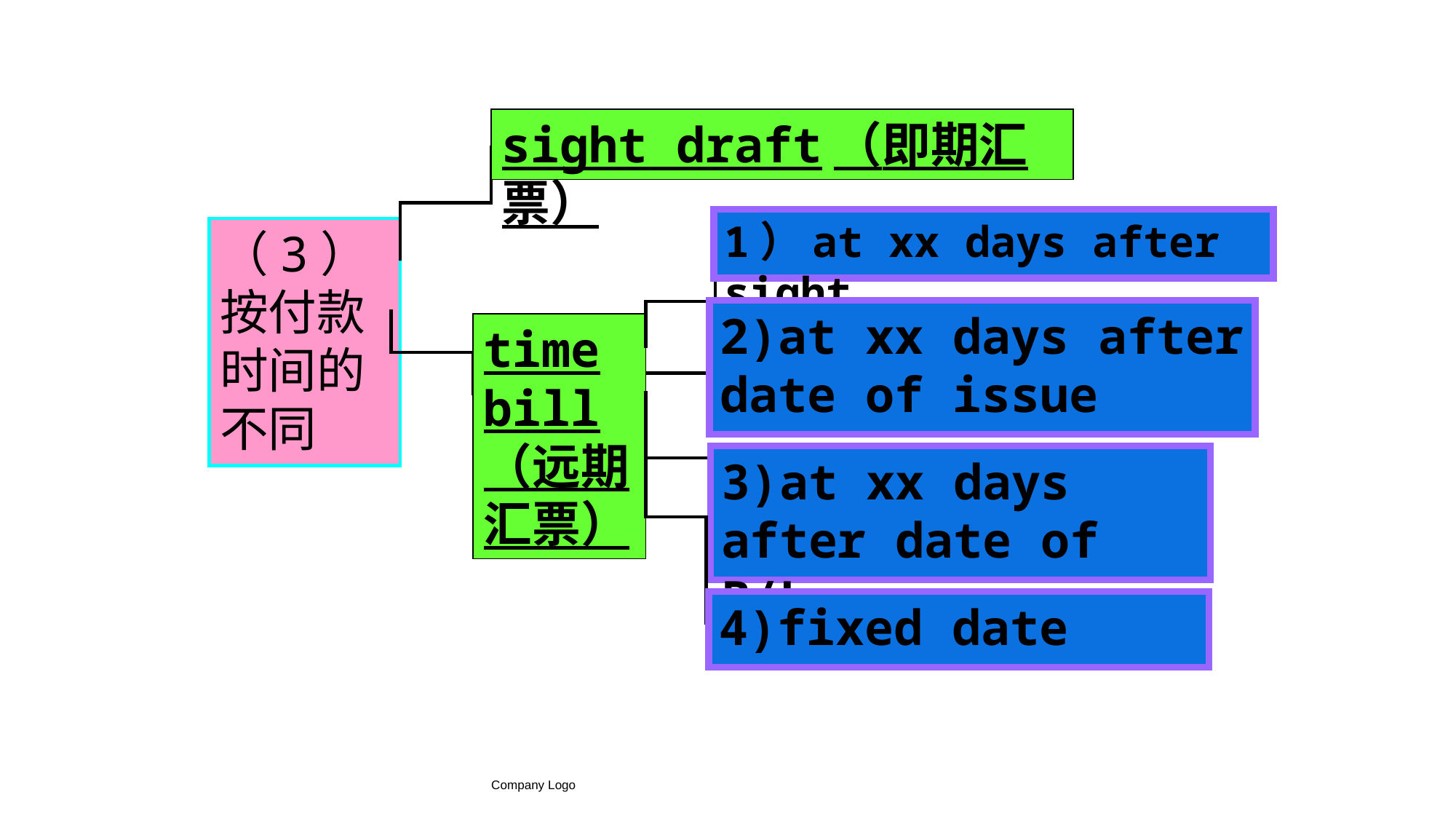

sight draft（即期汇票）
1）at xx days after sight
（3）按付款时间的不同
2)at xx days after date of issue
time bill
（远期汇票）
3)at xx days after date of B/L
4)fixed date
Company Logo